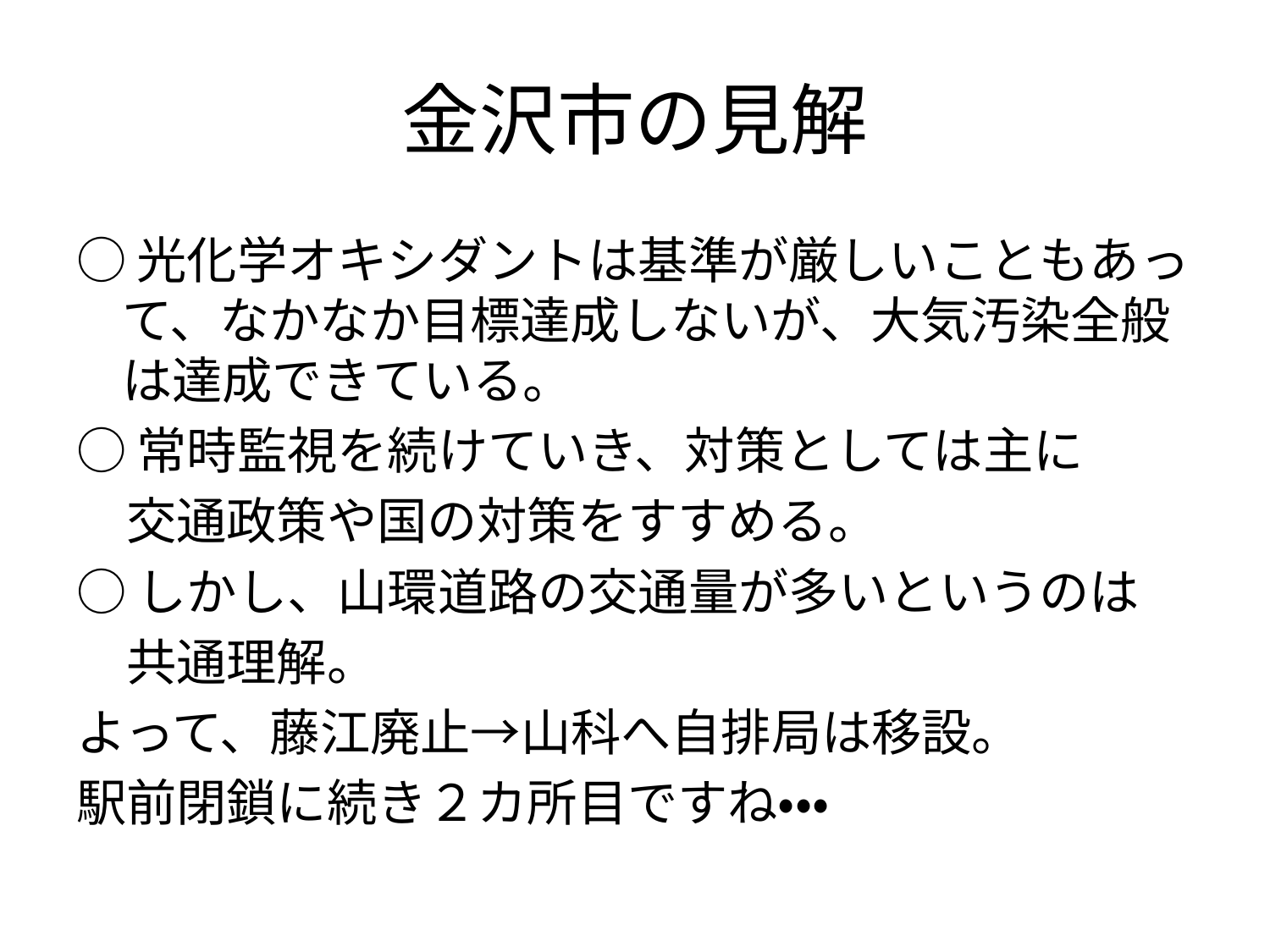

# 金沢市の見解
○光化学オキシダントは基準が厳しいこともあって、なかなか目標達成しないが、大気汚染全般は達成できている。
○常時監視を続けていき、対策としては主に
　交通政策や国の対策をすすめる。
○しかし、山環道路の交通量が多いというのは
　共通理解。
よって、藤江廃止→山科へ自排局は移設。
駅前閉鎖に続き２カ所目ですね・・・